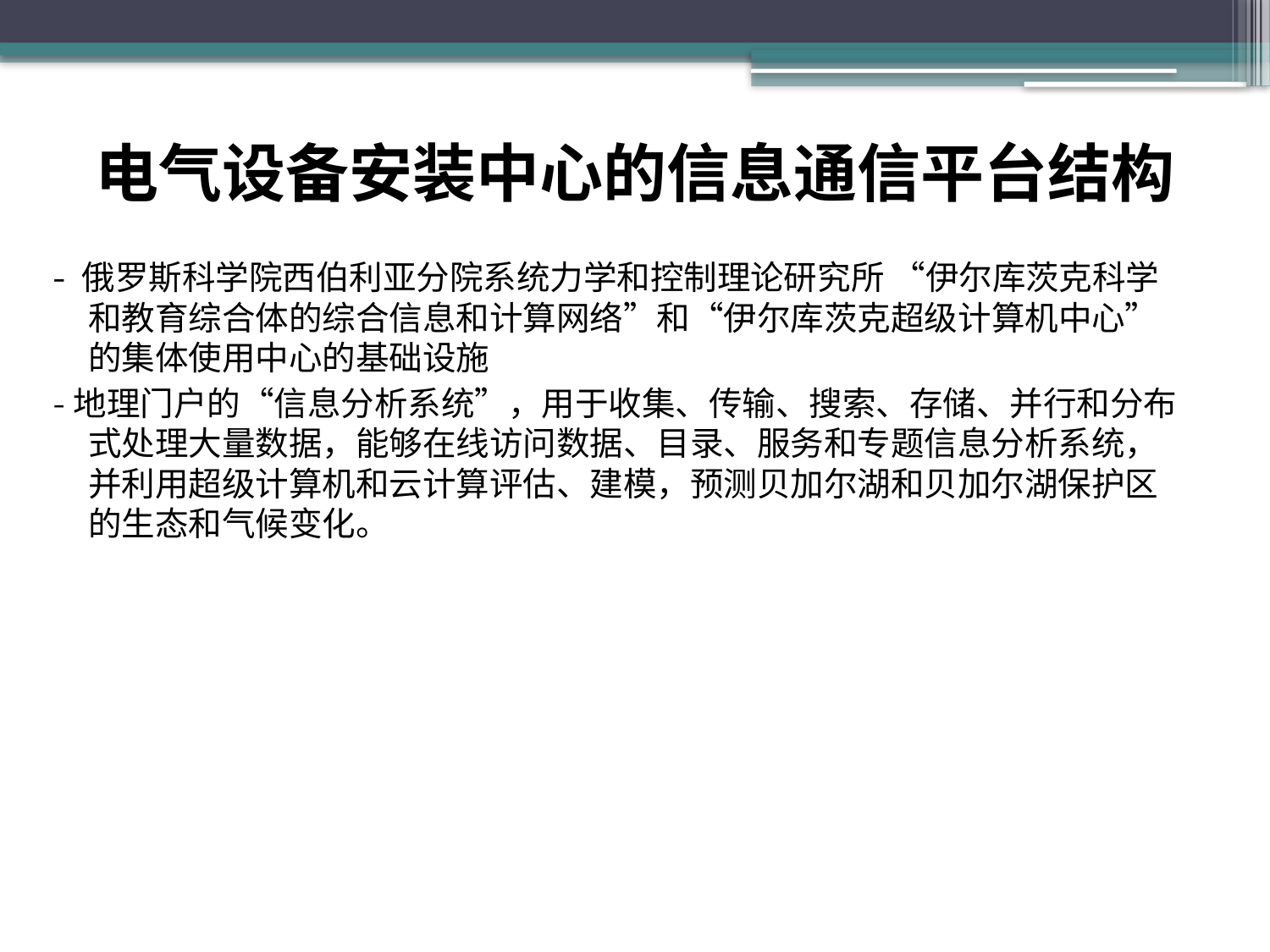

# 电气设备安装中心的信息通信平台结构
- 俄罗斯科学院西伯利亚分院系统力学和控制理论研究所 “伊尔库茨克科学和教育综合体的综合信息和计算网络”和“伊尔库茨克超级计算机中心”的集体使用中心的基础设施
-地理门户的“信息分析系统”，用于收集、传输、搜索、存储、并行和分布式处理大量数据，能够在线访问数据、目录、服务和专题信息分析系统，并利用超级计算机和云计算评估、建模，预测贝加尔湖和贝加尔湖保护区的生态和气候变化。